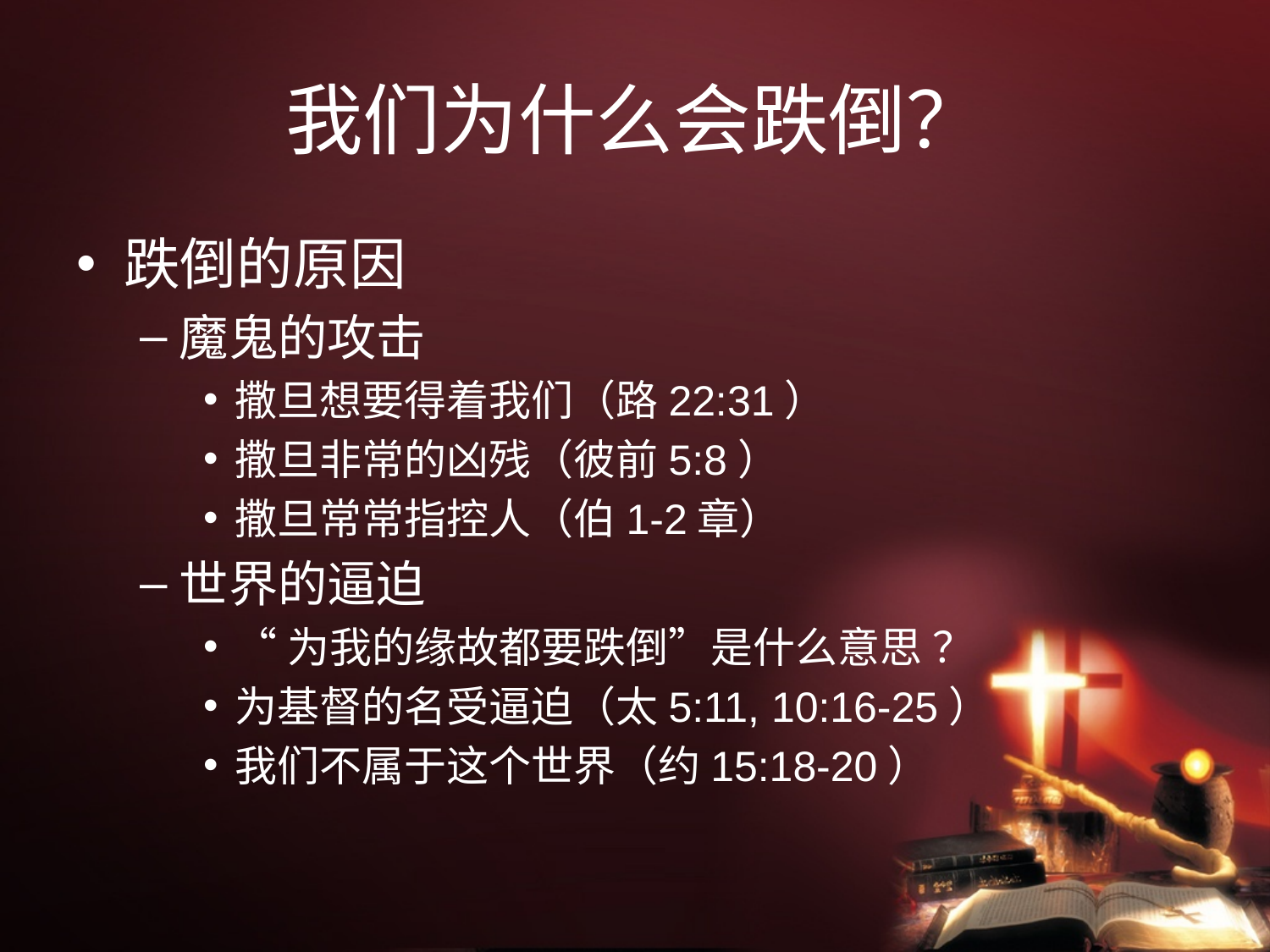

# 我们为什么会跌倒？
跌倒的原因
魔鬼的攻击
撒旦想要得着我们（路22:31）
撒旦非常的凶残（彼前5:8）
撒旦常常指控人（伯1-2章）
世界的逼迫
“为我的缘故都要跌倒”是什么意思 ？
为基督的名受逼迫（太5:11, 10:16-25）
我们不属于这个世界（约15:18-20）